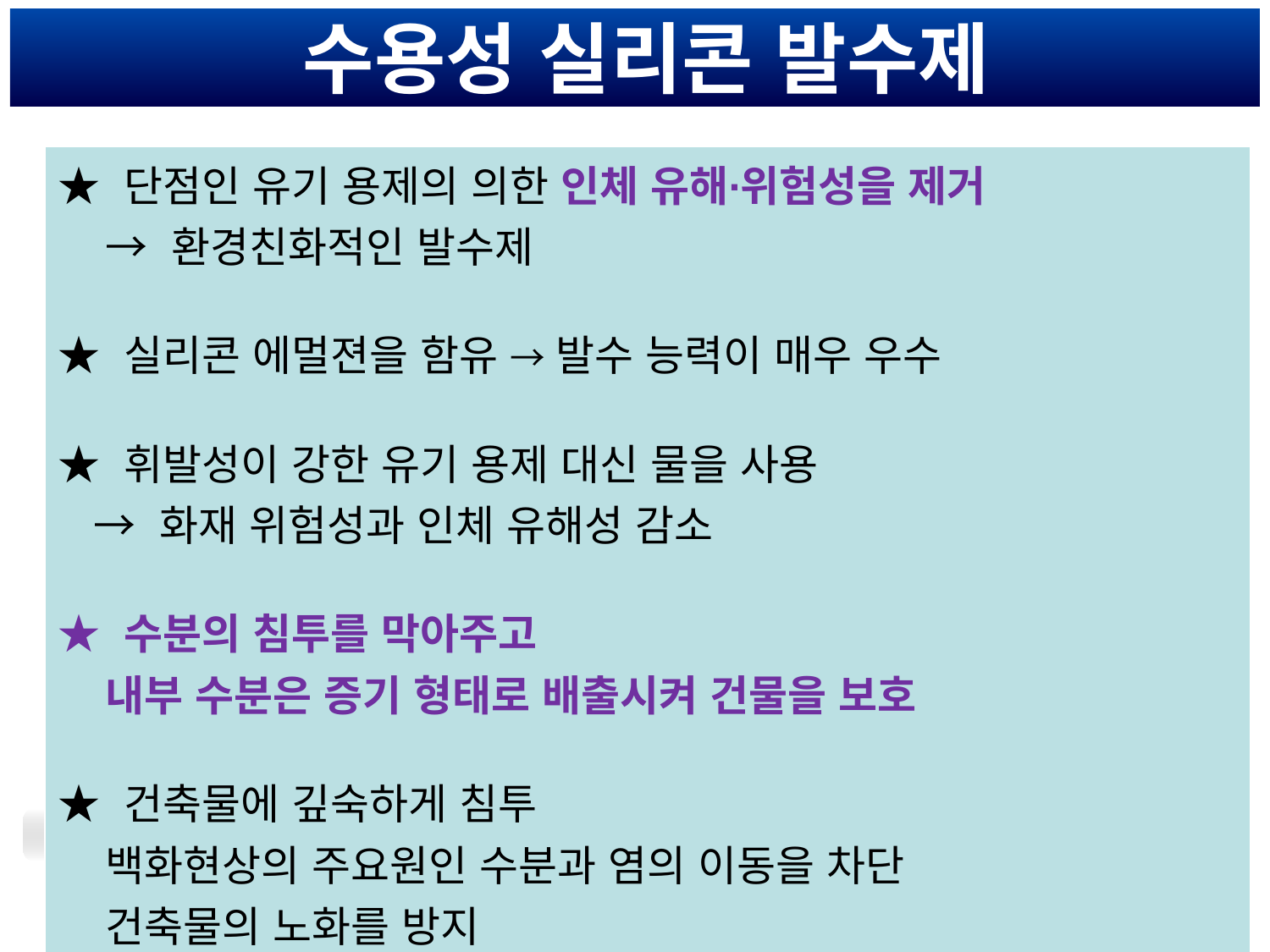

# 수용성 실리콘 발수제
| ★ 단점인 유기 용제의 의한 인체 유해∙위험성을 제거 → 환경친화적인 발수제 ★ 실리콘 에멀젼을 함유 → 발수 능력이 매우 우수 ★ 휘발성이 강한 유기 용제 대신 물을 사용 → 화재 위험성과 인체 유해성 감소 ★ 수분의 침투를 막아주고 내부 수분은 증기 형태로 배출시켜 건물을 보호 ★ 건축물에 깊숙하게 침투 백화현상의 주요원인 수분과 염의 이동을 차단 건축물의 노화를 방지 |
| --- |